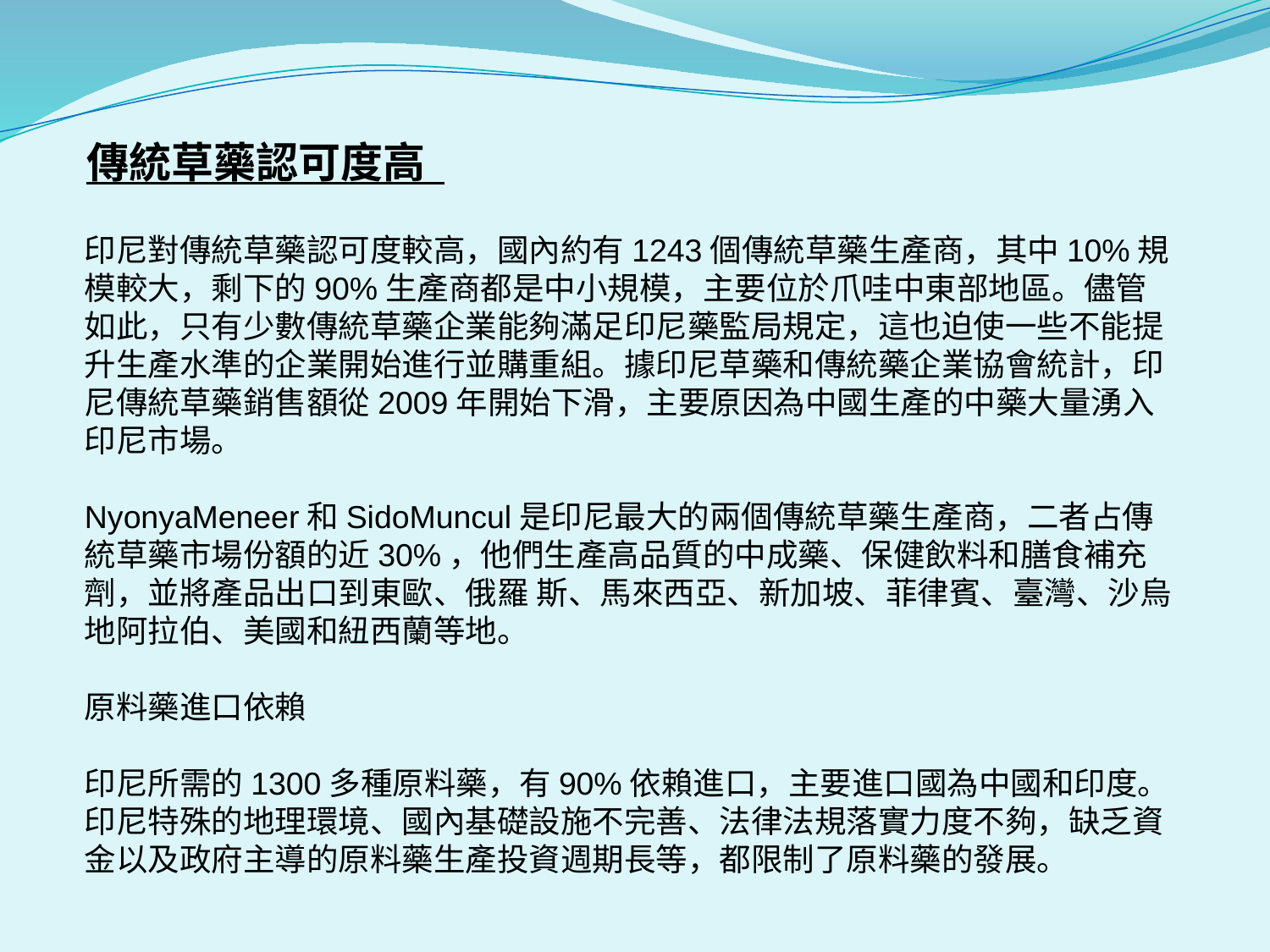

傳統草藥認可度高
印尼對傳統草藥認可度較高，國內約有1243個傳統草藥生產商，其中10%規模較大，剩下的90%生產商都是中小規模，主要位於爪哇中東部地區。儘管如此，只有少數傳統草藥企業能夠滿足印尼藥監局規定，這也迫使一些不能提升生產水準的企業開始進行並購重組。據印尼草藥和傳統藥企業協會統計，印尼傳統草藥銷售額從2009年開始下滑，主要原因為中國生產的中藥大量湧入印尼市場。
NyonyaMeneer和SidoMuncul是印尼最大的兩個傳統草藥生產商，二者占傳統草藥市場份額的近30%，他們生產高品質的中成藥、保健飲料和膳食補充劑，並將產品出口到東歐、俄羅 斯、馬來西亞、新加坡、菲律賓、臺灣、沙烏地阿拉伯、美國和紐西蘭等地。
原料藥進口依賴
印尼所需的1300多種原料藥，有90%依賴進口，主要進口國為中國和印度。印尼特殊的地理環境、國內基礎設施不完善、法律法規落實力度不夠，缺乏資金以及政府主導的原料藥生產投資週期長等，都限制了原料藥的發展。